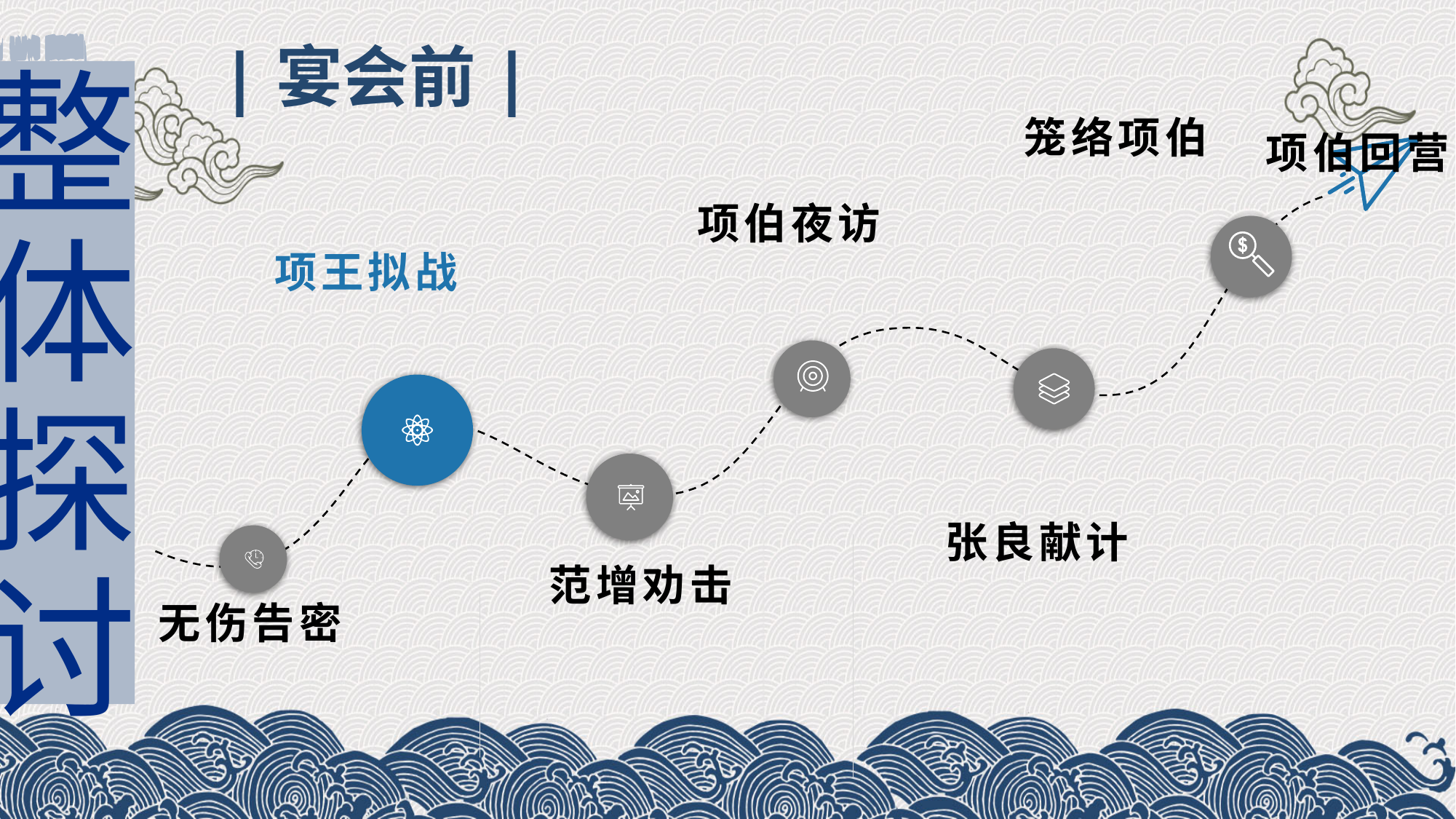

整体探讨
|宴会前|
项伯回营
笼络项伯

项伯夜访

项王拟战

张良献计

范增劝击
无伤告密